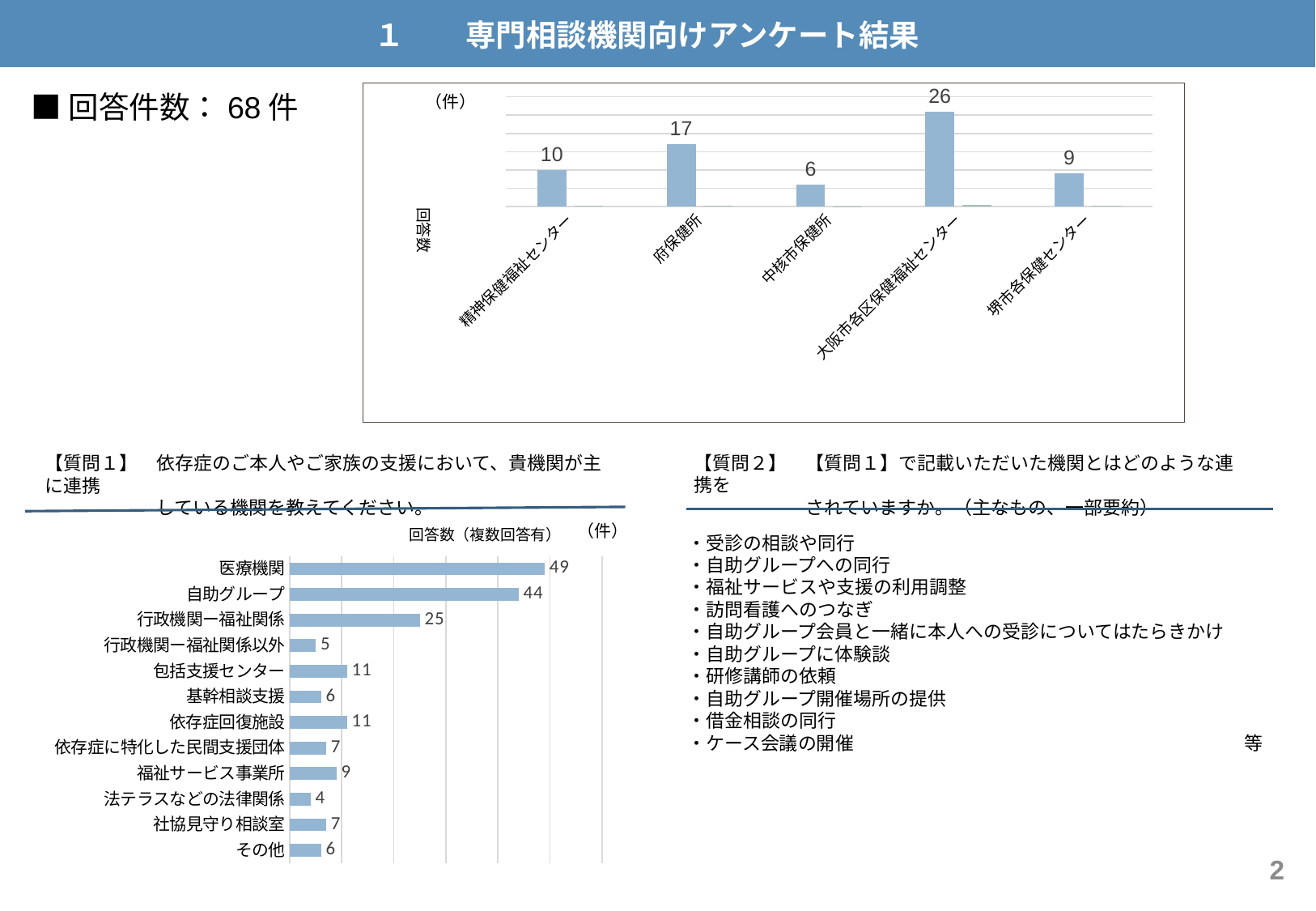

１　　専門相談機関向けアンケート結果
■回答件数：68件

### Chart

| Category |  |  |
|---|---|---|
| 精神保健福祉センター | 10.0 | 0.14705882352941177 |
| 府保健所 | 17.0 | 0.25 |
| 中核市保健所 | 6.0 | 0.08823529411764706 |
| 大阪市各区保健福祉センター | 26.0 | 0.38235294117647056 |
| 堺市各保健センター | 9.0 | 0.1323529411764706 |
（件）
【質問２】　【質問１】で記載いただいた機関とはどのような連携を
　　　　　　されていますか。（主なもの、一部要約）
【質問１】　依存症のご本人やご家族の支援において、貴機関が主に連携
　　　　　　している機関を教えてください。
（件）

### Chart

| Category |  |
|---|---|
| 医療機関 | 49.0 |
| 自助グループ | 44.0 |
| 行政機関ー福祉関係 | 25.0 |
| 行政機関ー福祉関係以外 | 5.0 |
| 包括支援センター | 11.0 |
| 基幹相談支援 | 6.0 |
| 依存症回復施設 | 11.0 |
| 依存症に特化した民間支援団体 | 7.0 |
| 福祉サービス事業所 | 9.0 |
| 法テラスなどの法律関係 | 4.0 |
| 社協見守り相談室 | 7.0 |
| その他 | 6.0 |
・受診の相談や同行
・自助グループへの同行
・福祉サービスや支援の利用調整
・訪問看護へのつなぎ
・自助グループ会員と一緒に本人への受診についてはたらきかけ
・自助グループに体験談
・研修講師の依頼
・自助グループ開催場所の提供
・借金相談の同行
・ケース会議の開催　　　　　　　　　　　　　　　　　　　　　等
2